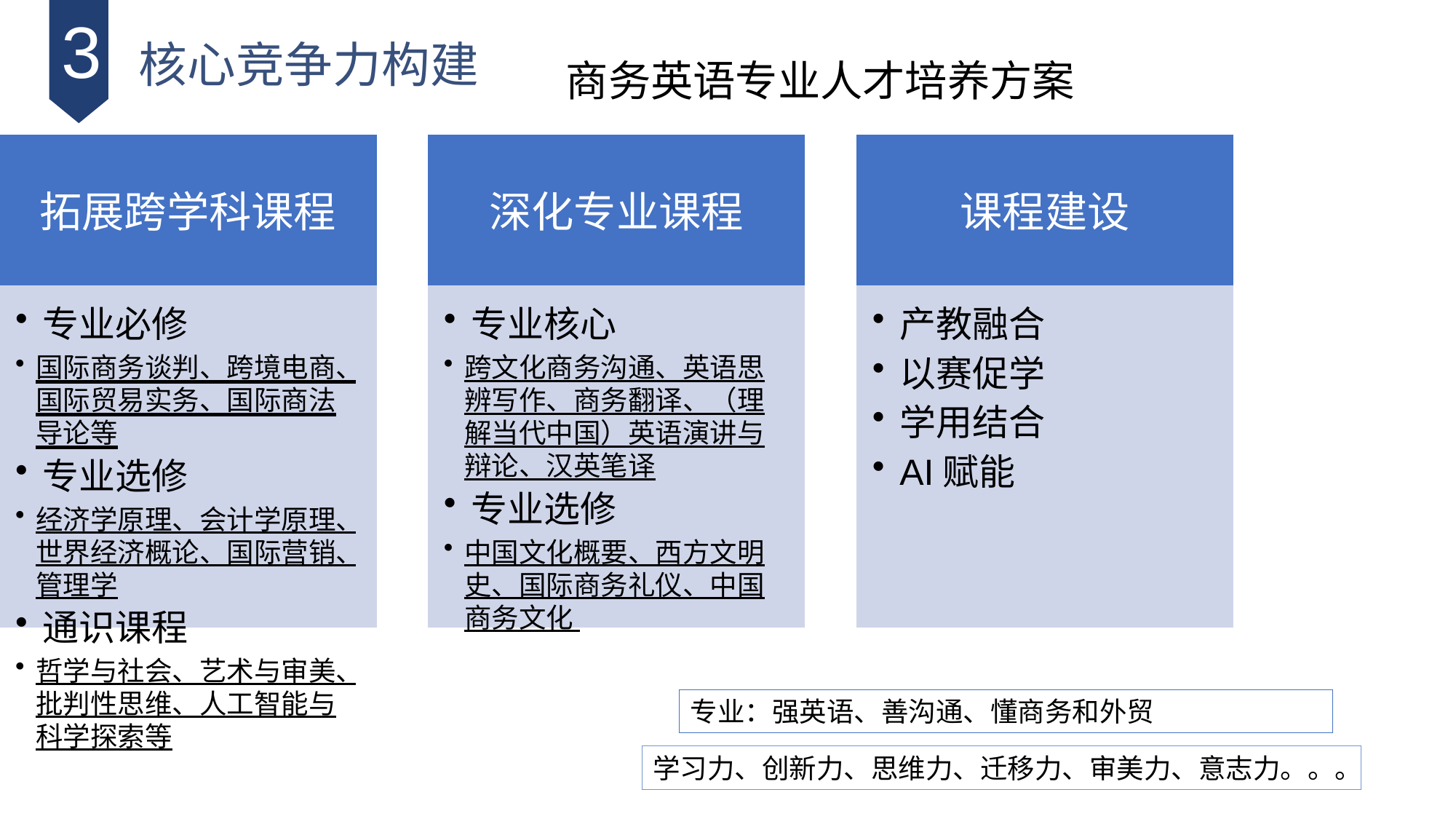

2
3
拓展跨学科课程
专业必修
国际商务谈判、跨境电商、国际贸易实务、国际商法导论等
专业选修
经济学原理、会计学原理、世界经济概论、国际营销、管理学
通识课程
哲学与社会、艺术与审美、批判性思维、人工智能与科学探索等
深化专业课程
专业核心
跨文化商务沟通、英语思辨写作、商务翻译、（理解当代中国）英语演讲与辩论、汉英笔译
专业选修
中国文化概要、西方文明史、国际商务礼仪、中国商务文化
课程建设
产教融合
以赛促学
学用结合
AI赋能
核心竞争力构建

商务英语专业人才培养方案
专业：强英语、善沟通、懂商务和外贸
学习力、创新力、思维力、迁移力、审美力、意志力。。。